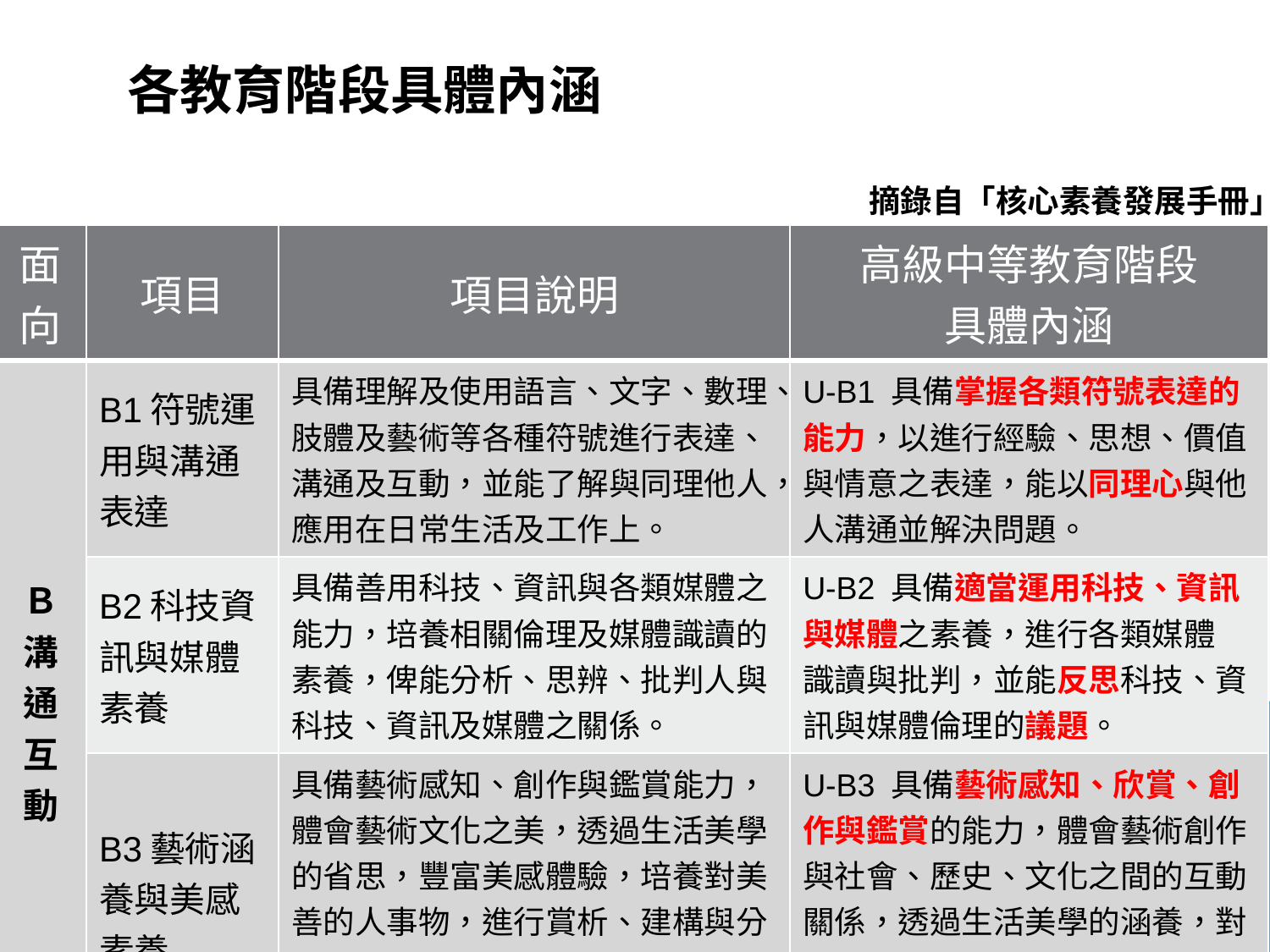

# 各教育階段具體內涵
摘錄自「核心素養發展手冊」
| 面向 | 項目 | 項目說明 | 高級中等教育階段 具體內涵 |
| --- | --- | --- | --- |
| Ｂ溝通互動 | B1符號運用與溝通表達 | 具備理解及使用語言、文字、數理、肢體及藝術等各種符號進行表達、溝通及互動，並能了解與同理他人，應用在日常生活及工作上。 | U-B1 具備掌握各類符號表達的能力，以進行經驗、思想、價值與情意之表達，能以同理心與他人溝通並解決問題。 |
|  | B2科技資訊與媒體素養 | 具備善用科技、資訊與各類媒體之能力，培養相關倫理及媒體識讀的素養，俾能分析、思辨、批判人與科技、資訊及媒體之關係。 | U-B2 具備適當運用科技、資訊與媒體之素養，進行各類媒體 識讀與批判，並能反思科技、資訊與媒體倫理的議題。 |
|  | B3藝術涵養與美感素養 | 具備藝術感知、創作與鑑賞能力，體會藝術文化之美，透過生活美學的省思，豐富美感體驗，培養對美善的人事物，進行賞析、建構與分享的態度與能力。 | U-B3 具備藝術感知、欣賞、創作與鑑賞的能力，體會藝術創作與社會、歷史、文化之間的互動關係，透過生活美學的涵養，對美善的人事物，進行賞析、建構與分享。 |
14